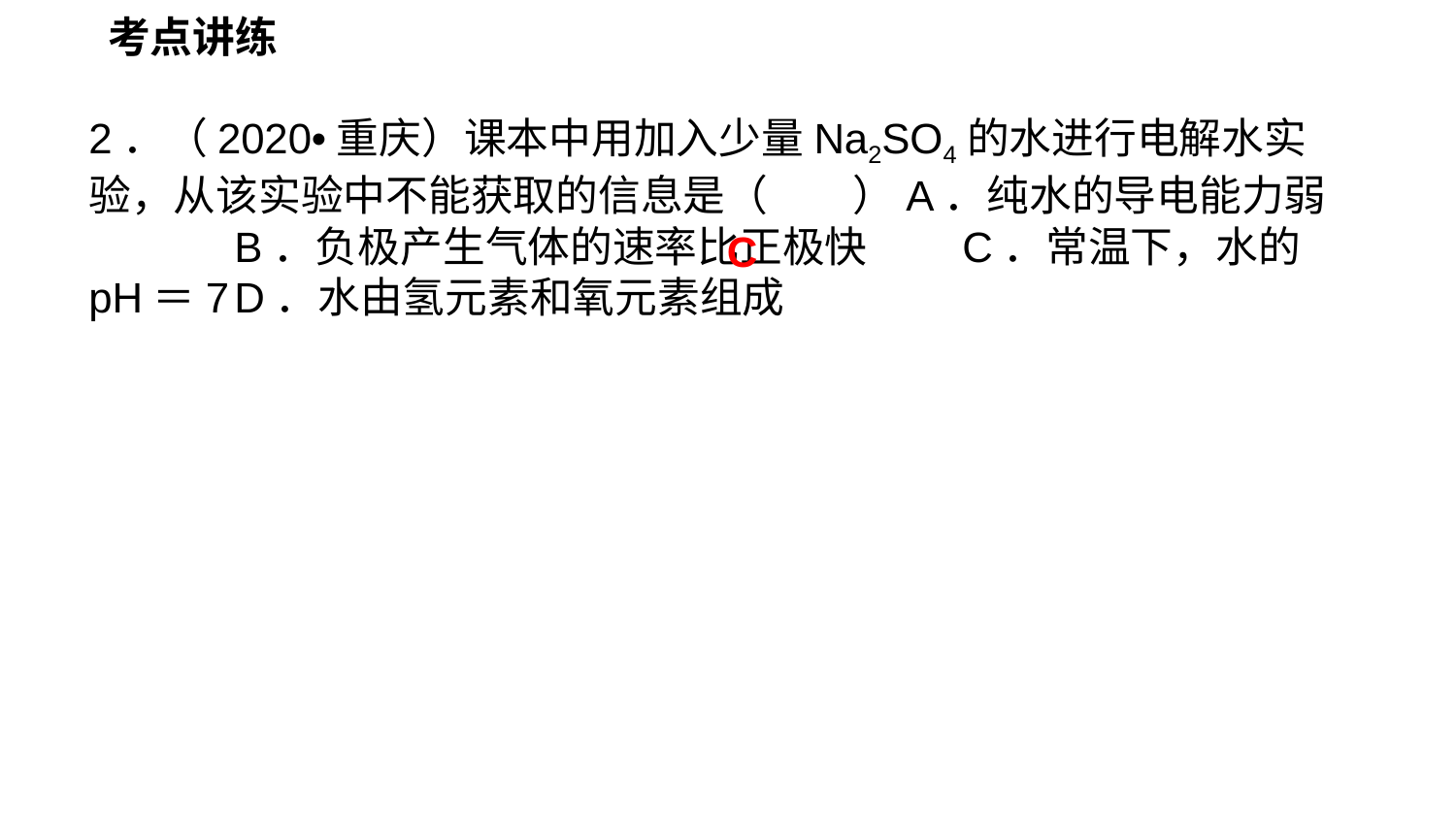

考点讲练
2．（2020•重庆）课本中用加入少量Na2SO4的水进行电解水实验，从该实验中不能获取的信息是（　　）A．纯水的导电能力弱	B．负极产生气体的速率比正极快	C．常温下，水的pH＝7	D．水由氢元素和氧元素组成

C